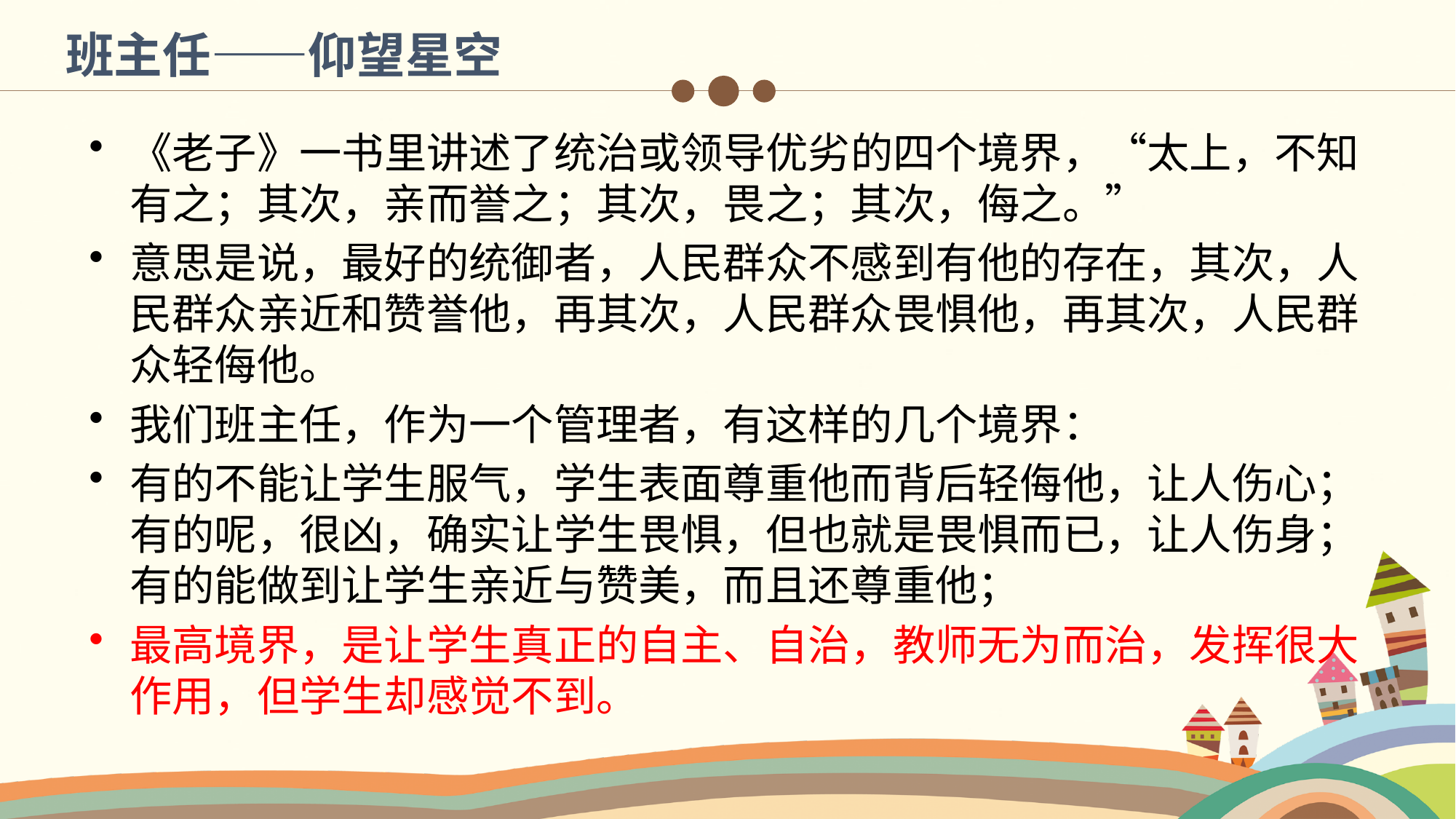

班主任——仰望星空
《老子》一书里讲述了统治或领导优劣的四个境界，“太上，不知有之；其次，亲而誉之；其次，畏之；其次，侮之。”
意思是说，最好的统御者，人民群众不感到有他的存在，其次，人民群众亲近和赞誉他，再其次，人民群众畏惧他，再其次，人民群众轻侮他。
我们班主任，作为一个管理者，有这样的几个境界：
有的不能让学生服气，学生表面尊重他而背后轻侮他，让人伤心；有的呢，很凶，确实让学生畏惧，但也就是畏惧而已，让人伤身；有的能做到让学生亲近与赞美，而且还尊重他；
最高境界，是让学生真正的自主、自治，教师无为而治，发挥很大作用，但学生却感觉不到。